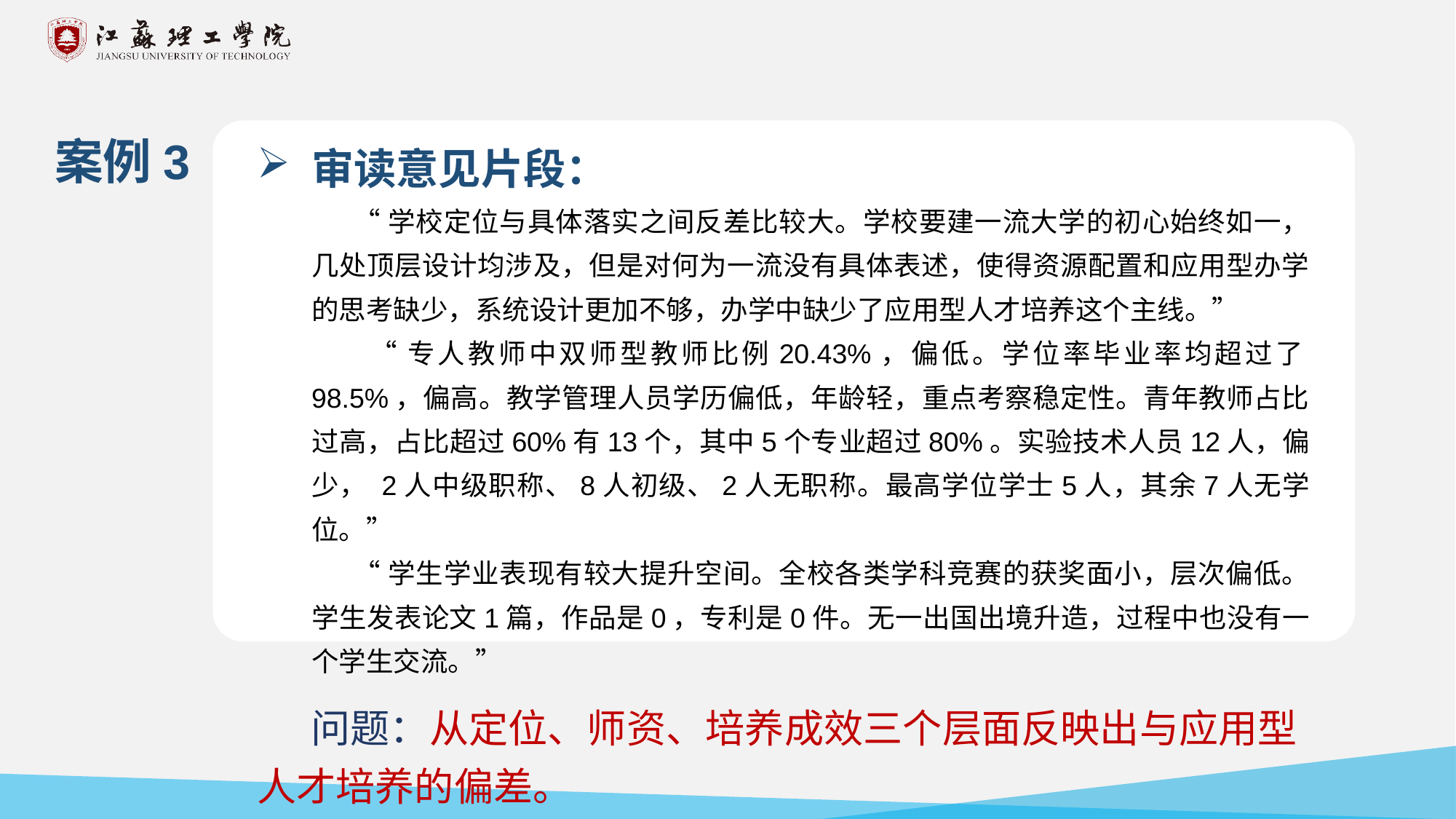

审读意见片段：
      “学校定位与具体落实之间反差比较大。学校要建一流大学的初心始终如一，几处顶层设计均涉及，但是对何为一流没有具体表述，使得资源配置和应用型办学的思考缺少，系统设计更加不够，办学中缺少了应用型人才培养这个主线。”
      “专人教师中双师型教师比例20.43%，偏低。学位率毕业率均超过了98.5%，偏高。教学管理人员学历偏低，年龄轻，重点考察稳定性。青年教师占比过高，占比超过60%有13个，其中5个专业超过80%。实验技术人员12人，偏少， 2人中级职称、8人初级、2人无职称。最高学位学士5人，其余7人无学位。”
      “学生学业表现有较大提升空间。全校各类学科竞赛的获奖面小，层次偏低。学生发表论文1篇，作品是0，专利是0件。无一出国出境升造，过程中也没有一个学生交流。”

     问题：从定位、师资、培养成效三个层面反映出与应用型人才培养的偏差。

案例3